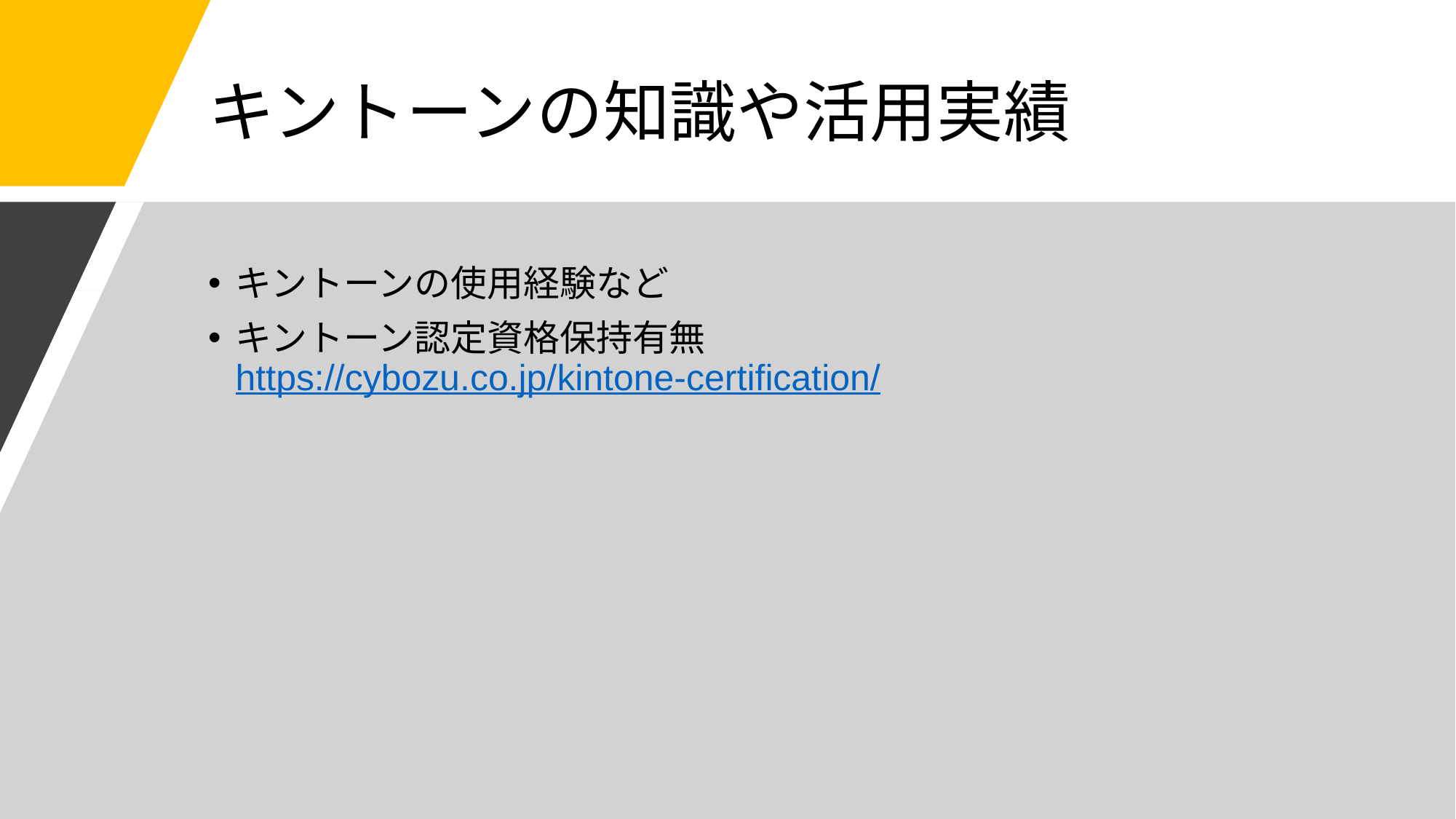

# キントーンの知識や活用実績

キントーンの使用経験など
キントーン認定資格保持有無
https://cybozu.co.jp/kintone-certification/